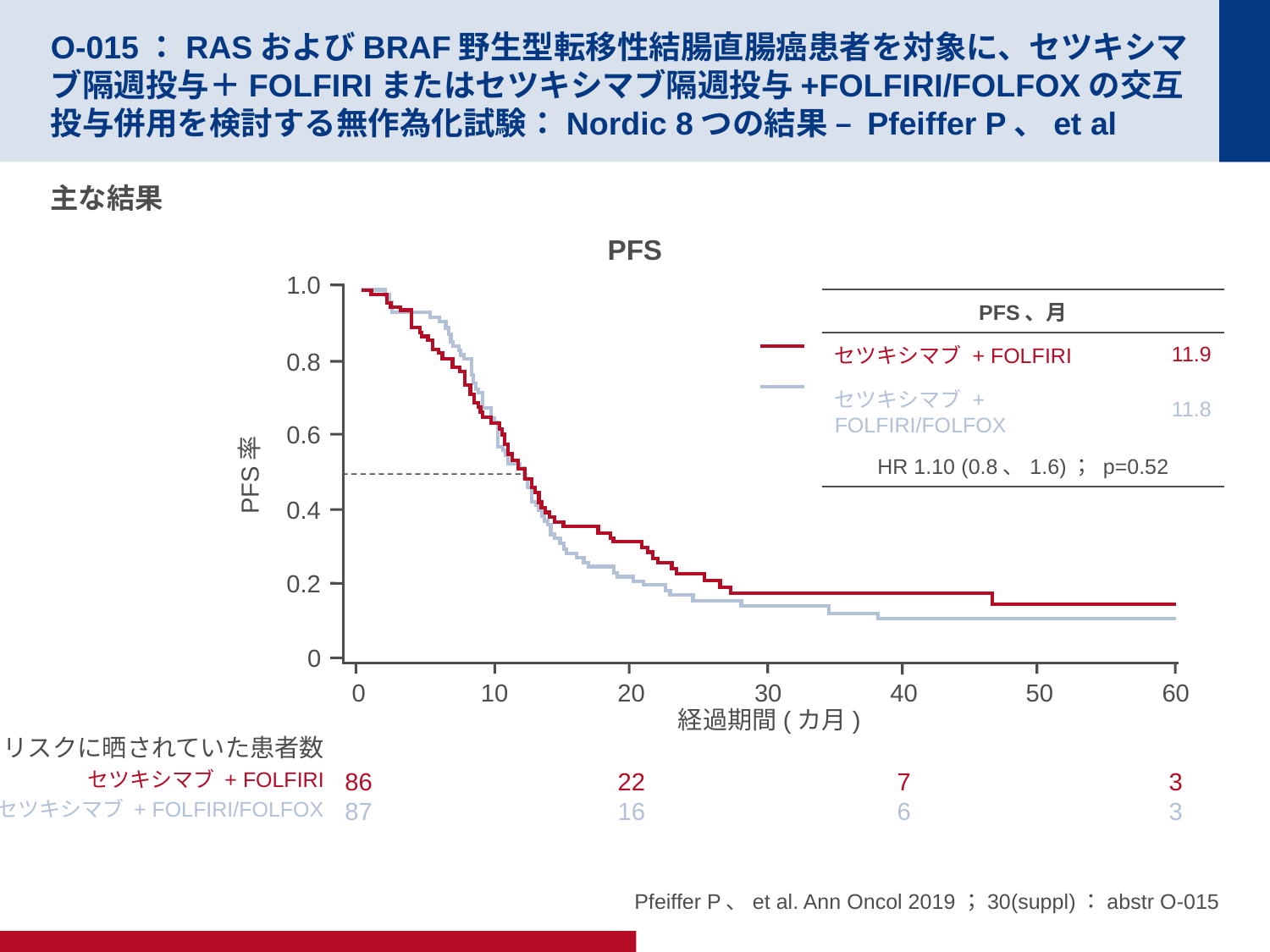

# O-015：RASおよびBRAF野生型転移性結腸直腸癌患者を対象に、セツキシマブ隔週投与＋FOLFIRIまたはセツキシマブ隔週投与+FOLFIRI/FOLFOXの交互投与併用を検討する無作為化試験：Nordic 8つの結果 – Pfeiffer P、et al
主な結果

PFS
1.0

0.8

0.6

PFS率
0.4

0.2

0

0

86
87

20

22
16

10

40

7
6
60

3
3
30

50

経過期間(カ月)
リスクに晒されていた患者数
セツキシマブ + FOLFIRI
セツキシマブ + FOLFIRI/FOLFOX
| PFS、月 |  |
| --- | --- |
| セツキシマブ + FOLFIRI | 11.9 |
| セツキシマブ + FOLFIRI/FOLFOX | 11.8 |
| HR 1.10 (0.8、1.6)； p=0.52 |  |

Pfeiffer P、et al. Ann Oncol 2019；30(suppl)：abstr O-015